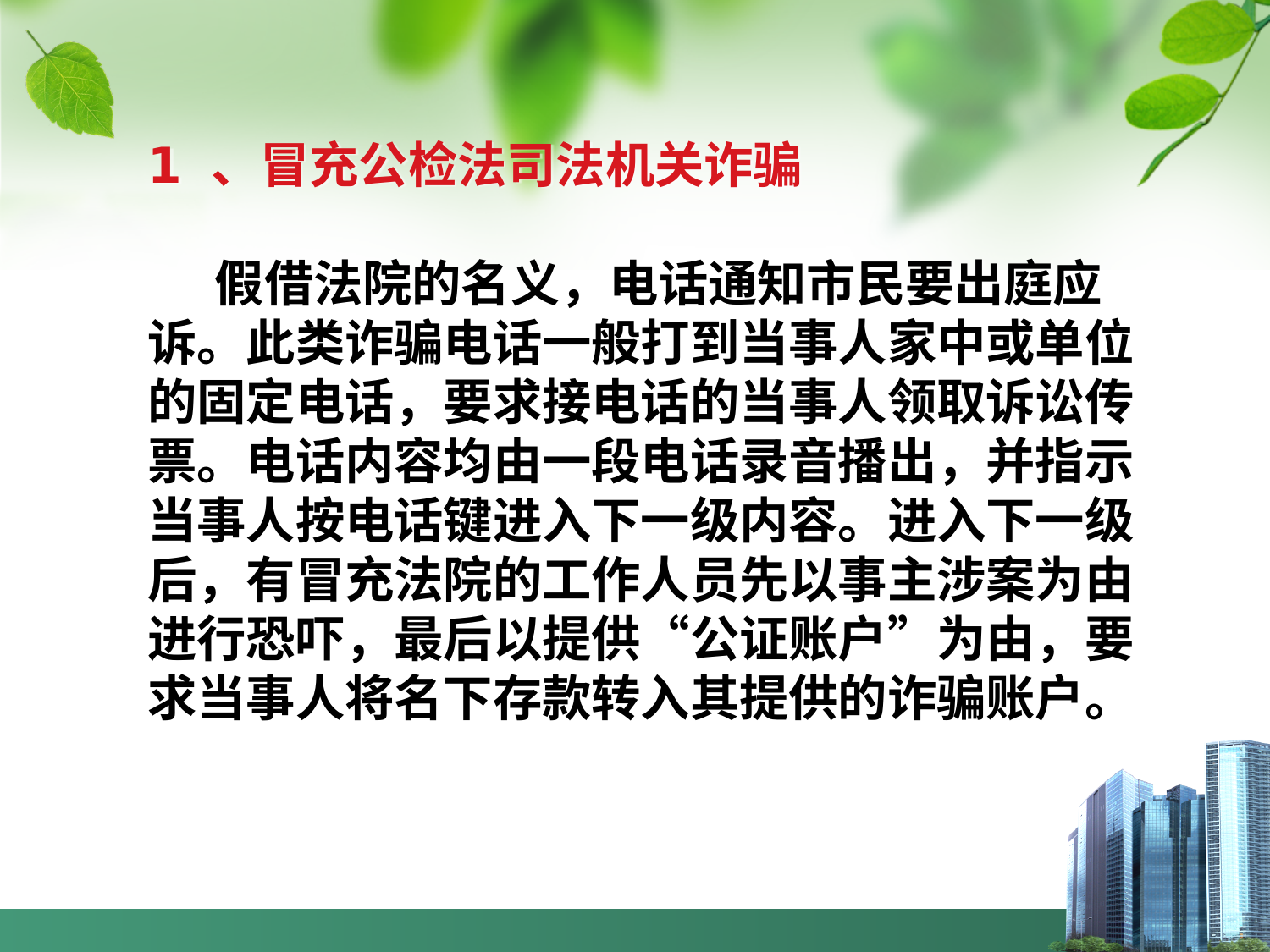

1
# 1 、冒充公检法司法机关诈骗 假借法院的名义，电话通知市民要出庭应诉。此类诈骗电话一般打到当事人家中或单位的固定电话，要求接电话的当事人领取诉讼传票。电话内容均由一段电话录音播出，并指示当事人按电话键进入下一级内容。进入下一级后，有冒充法院的工作人员先以事主涉案为由进行恐吓，最后以提供“公证账户”为由，要求当事人将名下存款转入其提供的诈骗账户。
总结一下，有几点四点：